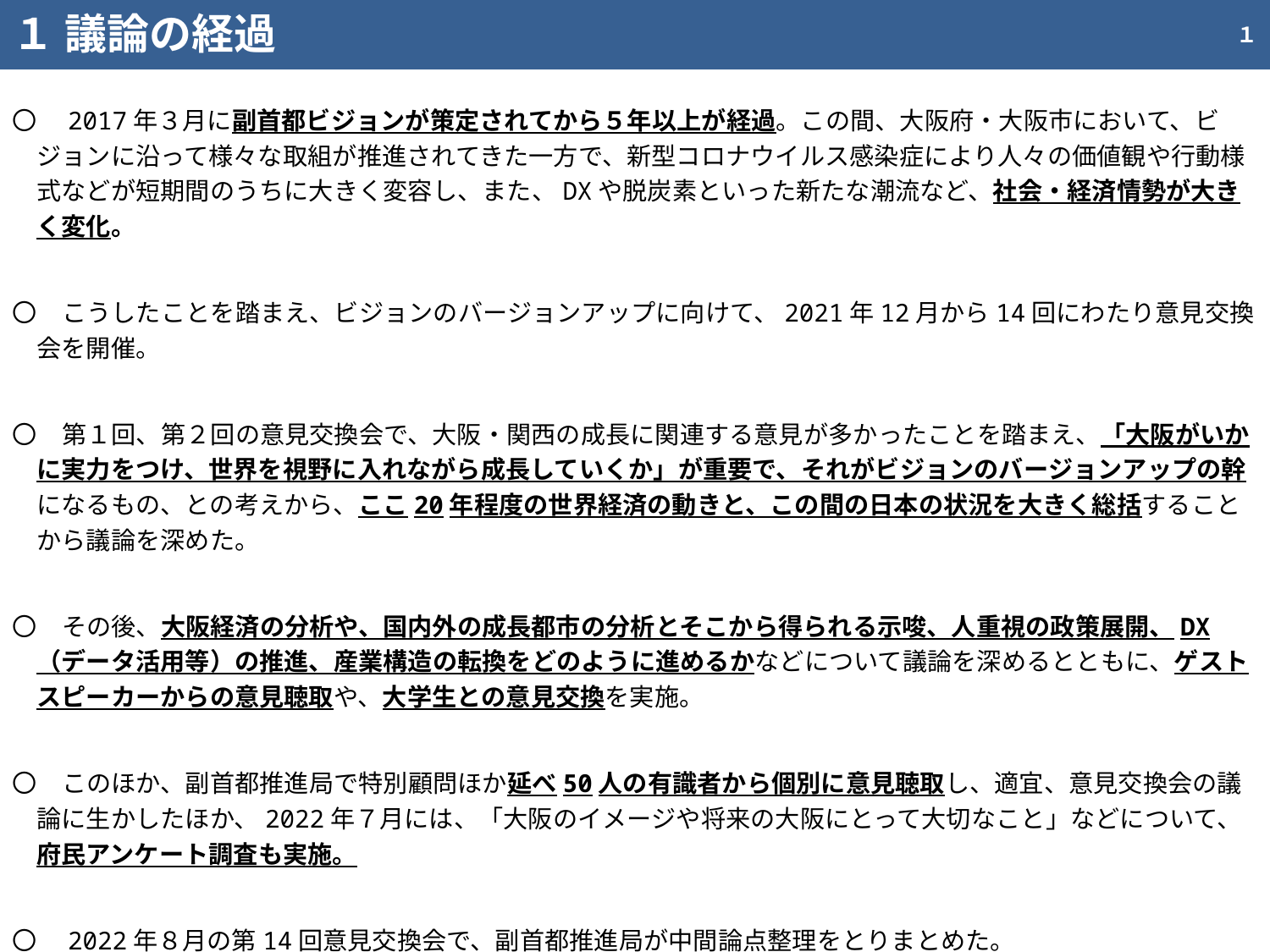

１ 議論の経過
１

〇　2017年３月に副首都ビジョンが策定されてから５年以上が経過。この間、大阪府・大阪市において、ビジョンに沿って様々な取組が推進されてきた一方で、新型コロナウイルス感染症により人々の価値観や行動様式などが短期間のうちに大きく変容し、また、DXや脱炭素といった新たな潮流など、社会・経済情勢が大きく変化。

〇　こうしたことを踏まえ、ビジョンのバージョンアップに向けて、2021年12月から14回にわたり意見交換会を開催。

〇　第１回、第２回の意見交換会で、大阪・関西の成長に関連する意見が多かったことを踏まえ、「大阪がいかに実力をつけ、世界を視野に入れながら成長していくか」が重要で、それがビジョンのバージョンアップの幹になるもの、との考えから、ここ20年程度の世界経済の動きと、この間の日本の状況を大きく総括することから議論を深めた。

〇　その後、大阪経済の分析や、国内外の成長都市の分析とそこから得られる示唆、人重視の政策展開、DX（データ活用等）の推進、産業構造の転換をどのように進めるかなどについて議論を深めるとともに、ゲストスピーカーからの意見聴取や、大学生との意見交換を実施。

〇　このほか、副首都推進局で特別顧問ほか延べ50人の有識者から個別に意見聴取し、適宜、意見交換会の議論に生かしたほか、2022年７月には、「大阪のイメージや将来の大阪にとって大切なこと」などについて、府民アンケート調査も実施。

〇　2022年８月の第14回意見交換会で、副首都推進局が中間論点整理をとりまとめた。